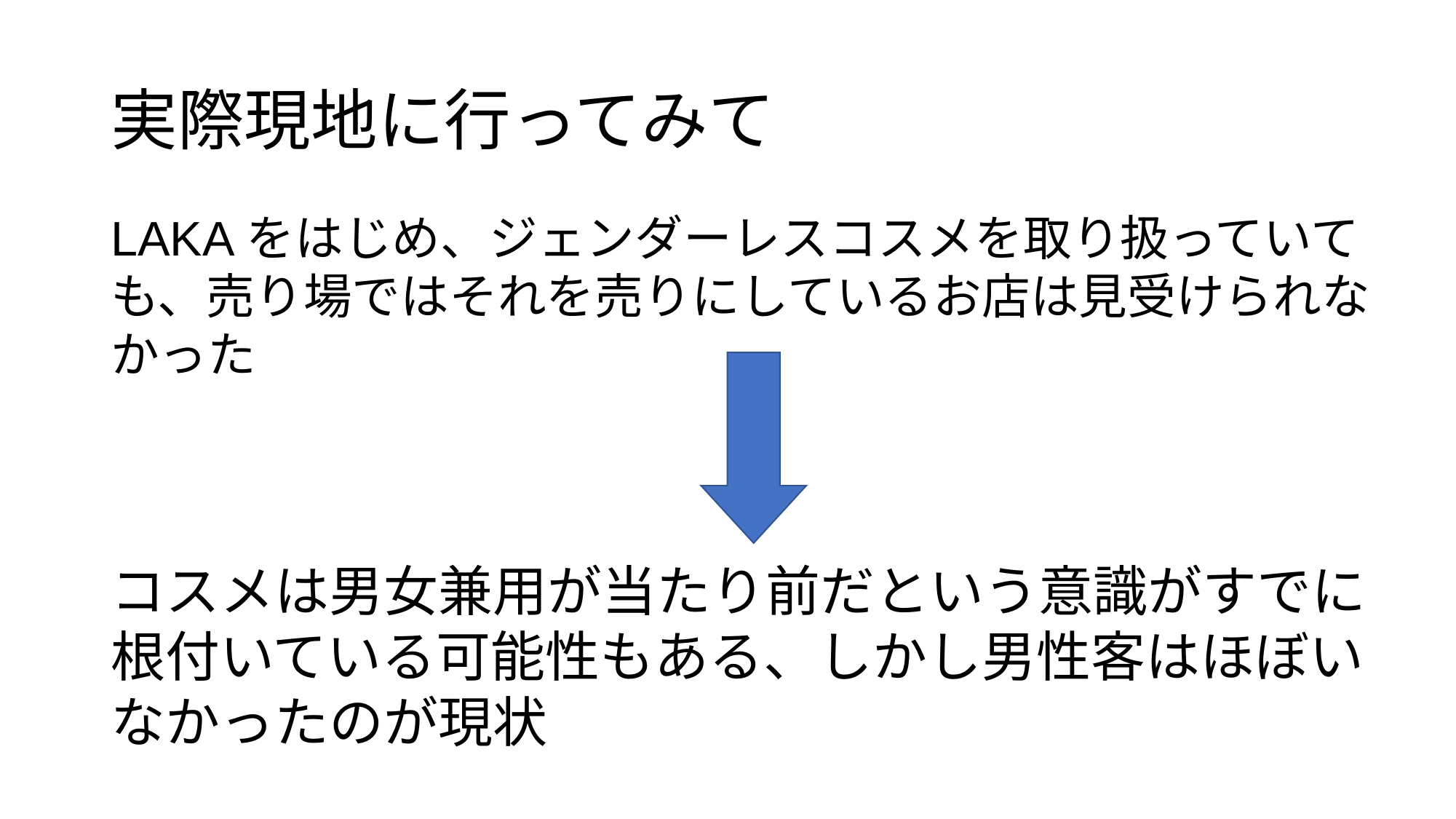

# 実際現地に行ってみて
LAKAをはじめ、ジェンダーレスコスメを取り扱っていても、売り場ではそれを売りにしているお店は見受けられなかった

コスメは男女兼用が当たり前だという意識がすでに根付いている可能性もある、しかし男性客はほぼいなかったのが現状